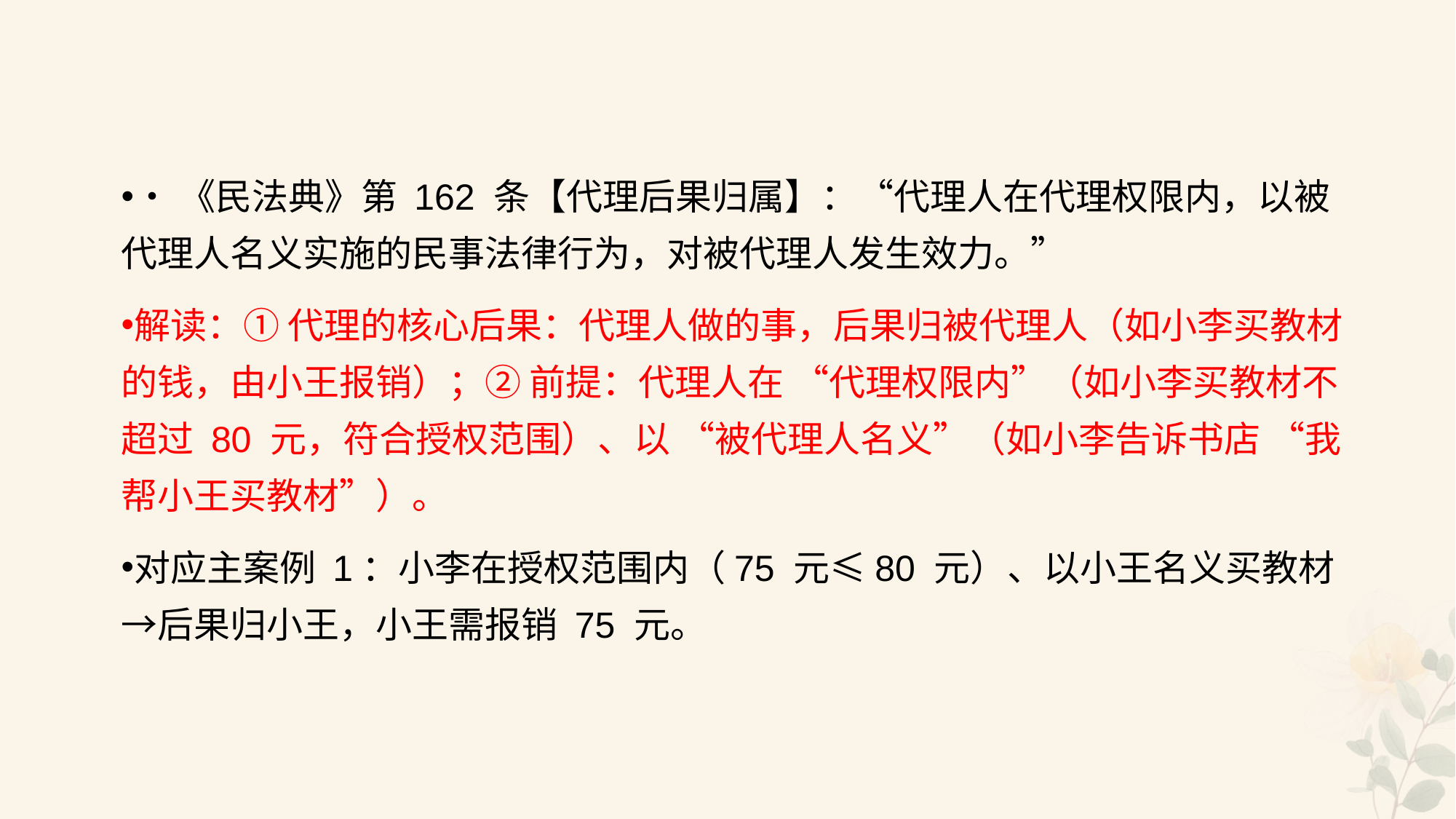

#
•《民法典》第 162 条【代理后果归属】：“代理人在代理权限内，以被代理人名义实施的民事法律行为，对被代理人发生效力。”
解读：① 代理的核心后果：代理人做的事，后果归被代理人（如小李买教材的钱，由小王报销）；② 前提：代理人在 “代理权限内”（如小李买教材不超过 80 元，符合授权范围）、以 “被代理人名义”（如小李告诉书店 “我帮小王买教材”）。
对应主案例 1：小李在授权范围内（75 元≤80 元）、以小王名义买教材→后果归小王，小王需报销 75 元。